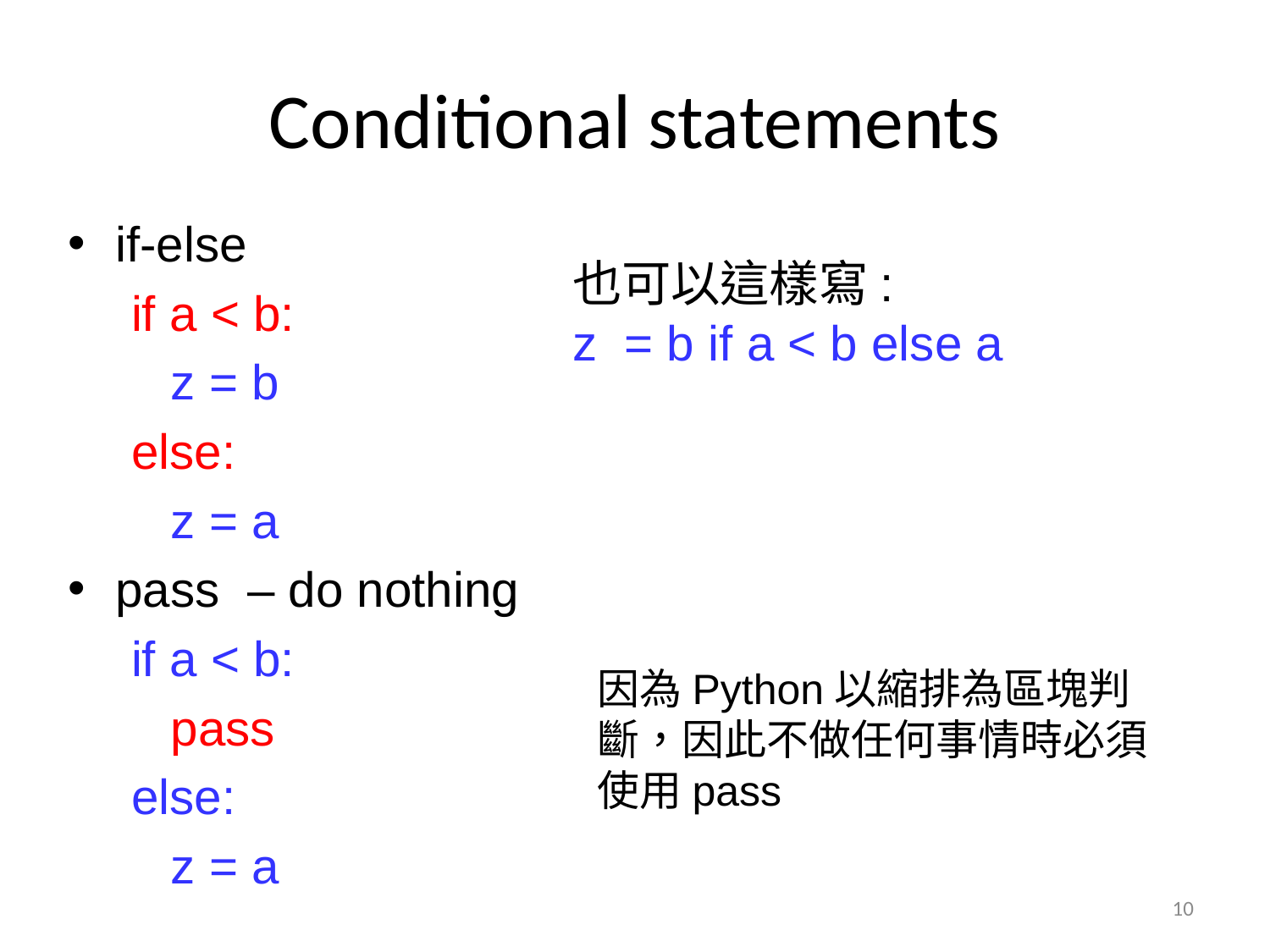

# Conditional statements
if-else
if a < b:
	z = b
else:
	z = a
pass  – do nothing
if a < b:
	pass
else:
	z = a
也可以這樣寫:
z  = b if a < b else a
因為Python以縮排為區塊判斷，因此不做任何事情時必須使用pass
10